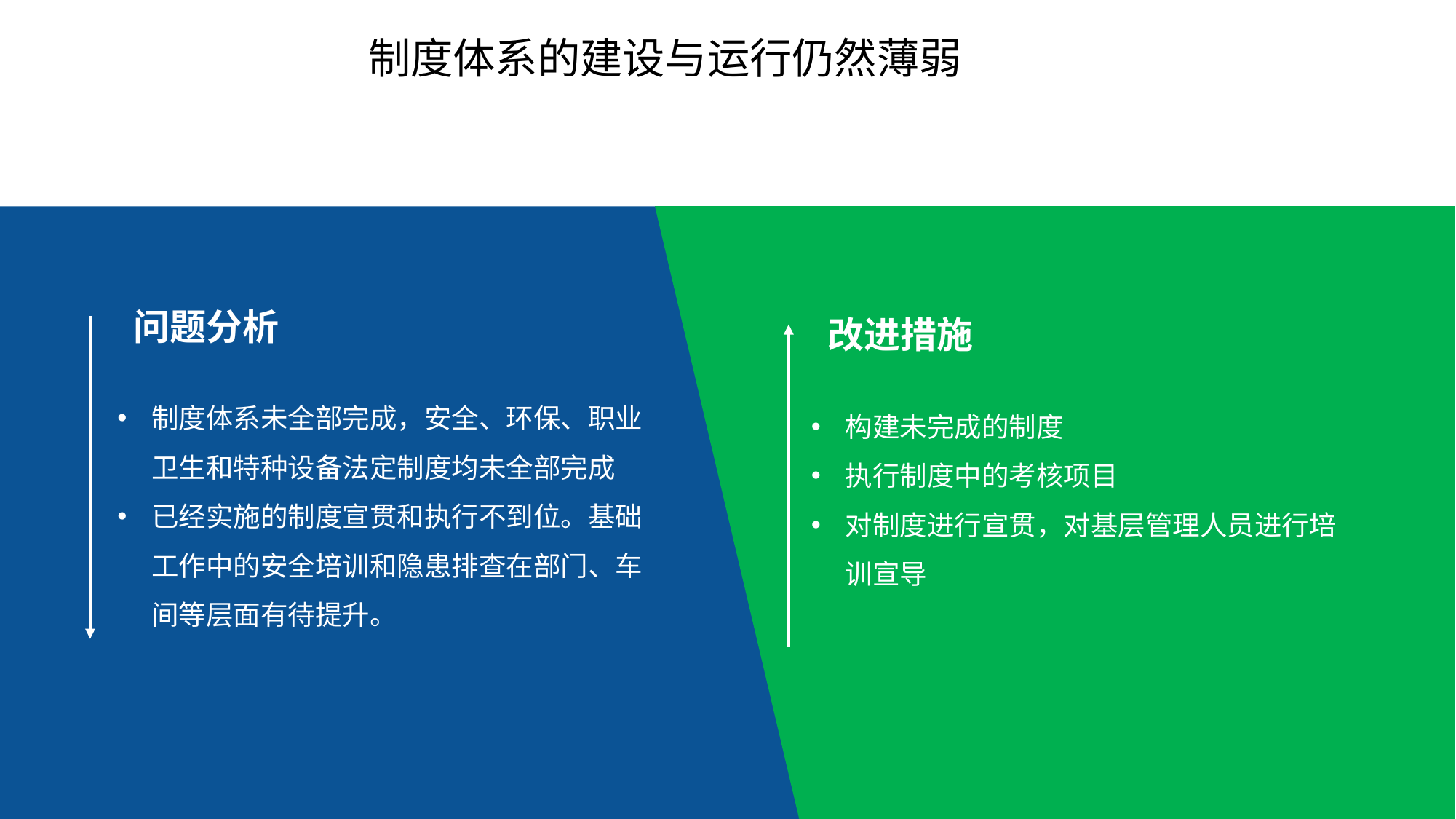

制度体系的建设与运行仍然薄弱

问题分析
改进措施
制度体系未全部完成，安全、环保、职业卫生和特种设备法定制度均未全部完成
已经实施的制度宣贯和执行不到位。基础工作中的安全培训和隐患排查在部门、车间等层面有待提升。
构建未完成的制度
执行制度中的考核项目
对制度进行宣贯，对基层管理人员进行培训宣导